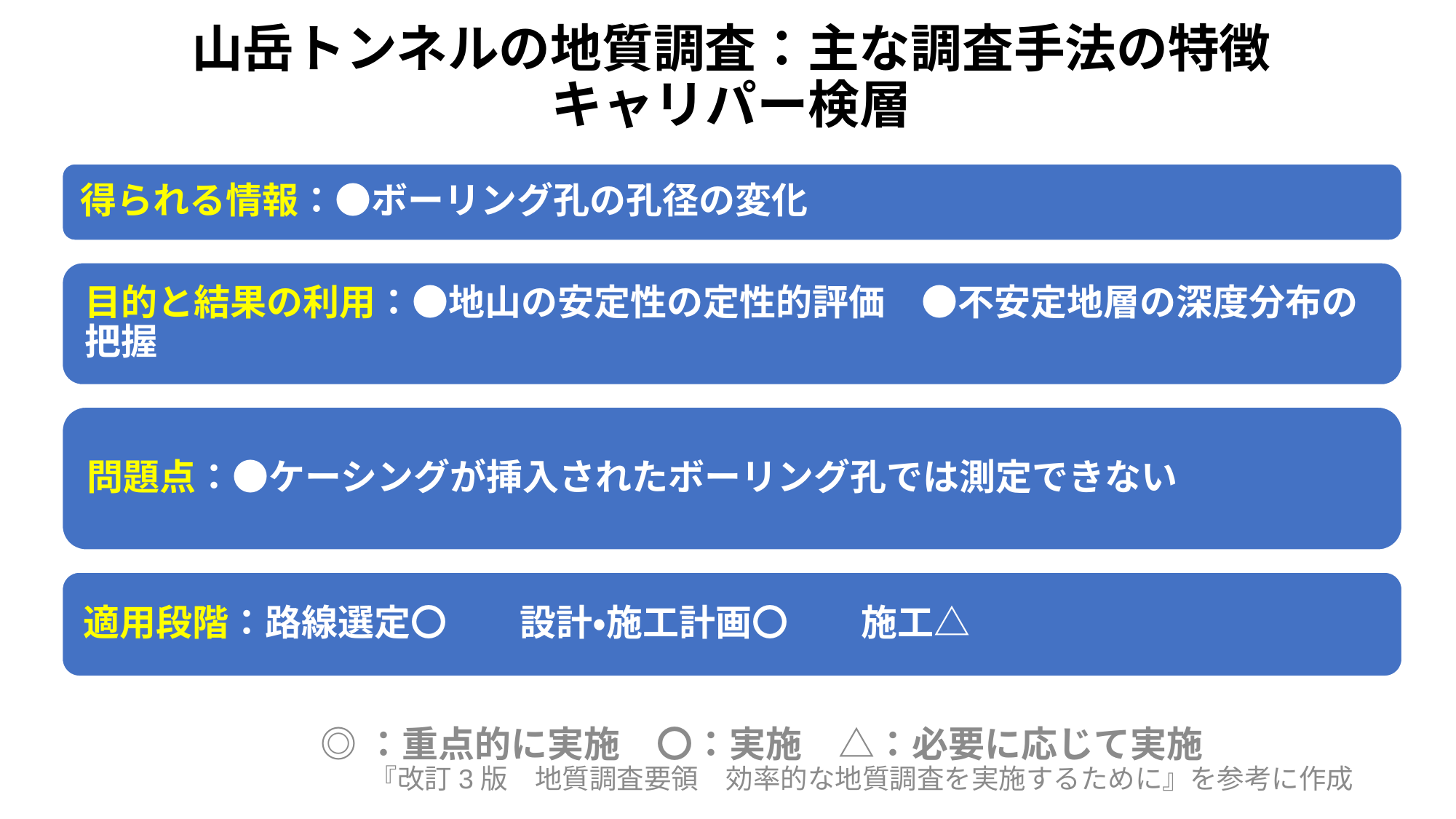

# 山岳トンネルの地質調査：主な調査手法の特徴 キャリパー検層
得られる情報：●ボーリング孔の孔径の変化
目的と結果の利用：●地山の安定性の定性的評価　●不安定地層の深度分布の把握
問題点：●ケーシングが挿入されたボーリング孔では測定できない
適用段階：路線選定〇　　設計・施工計画〇　　施工△
◎：重点的に実施　〇：実施　△：必要に応じて実施
『改訂3版　地質調査要領　効率的な地質調査を実施するために』を参考に作成